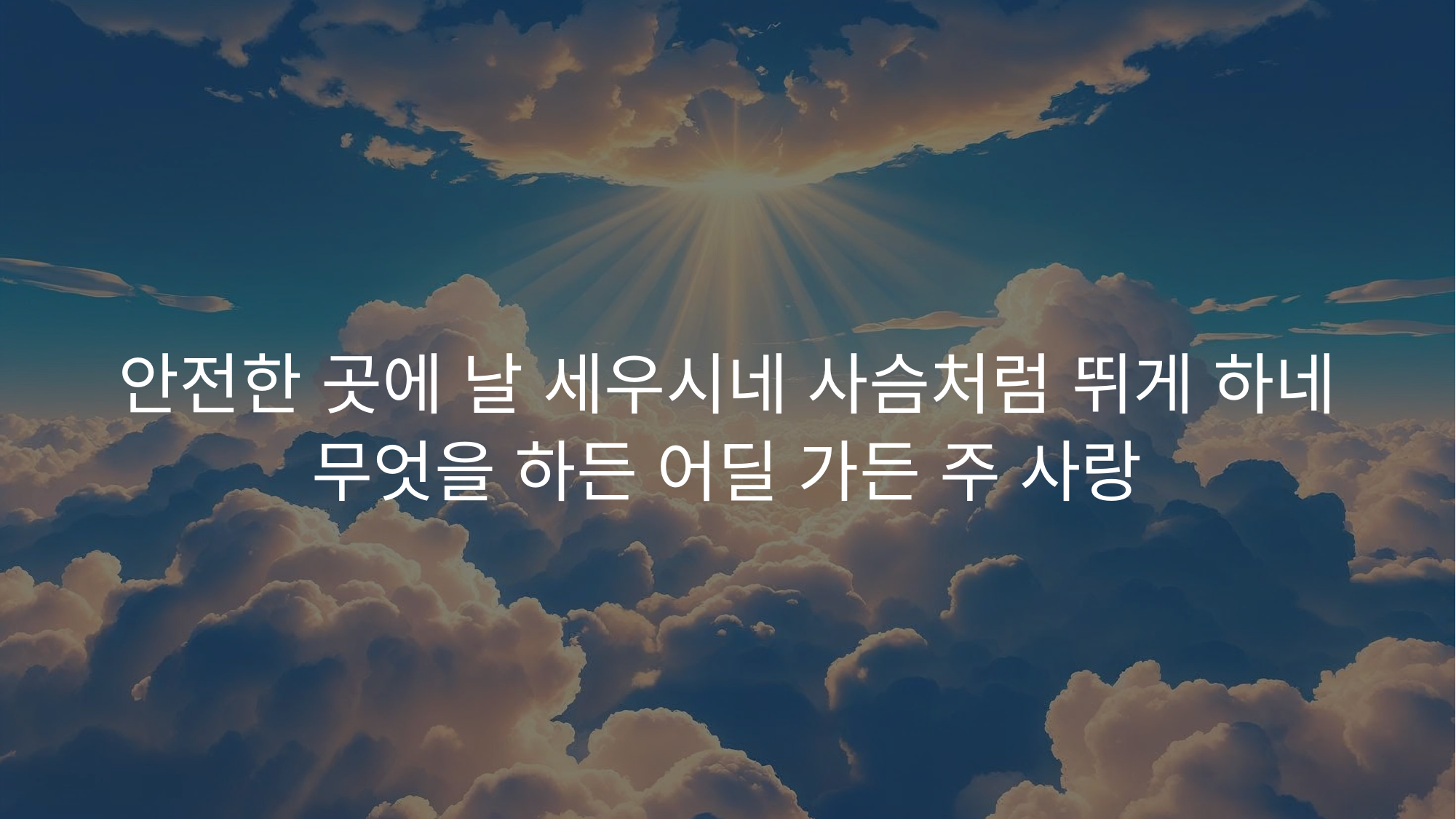

안전한 곳에 날 세우시네 사슴처럼 뛰게 하네
무엇을 하든 어딜 가든 주 사랑